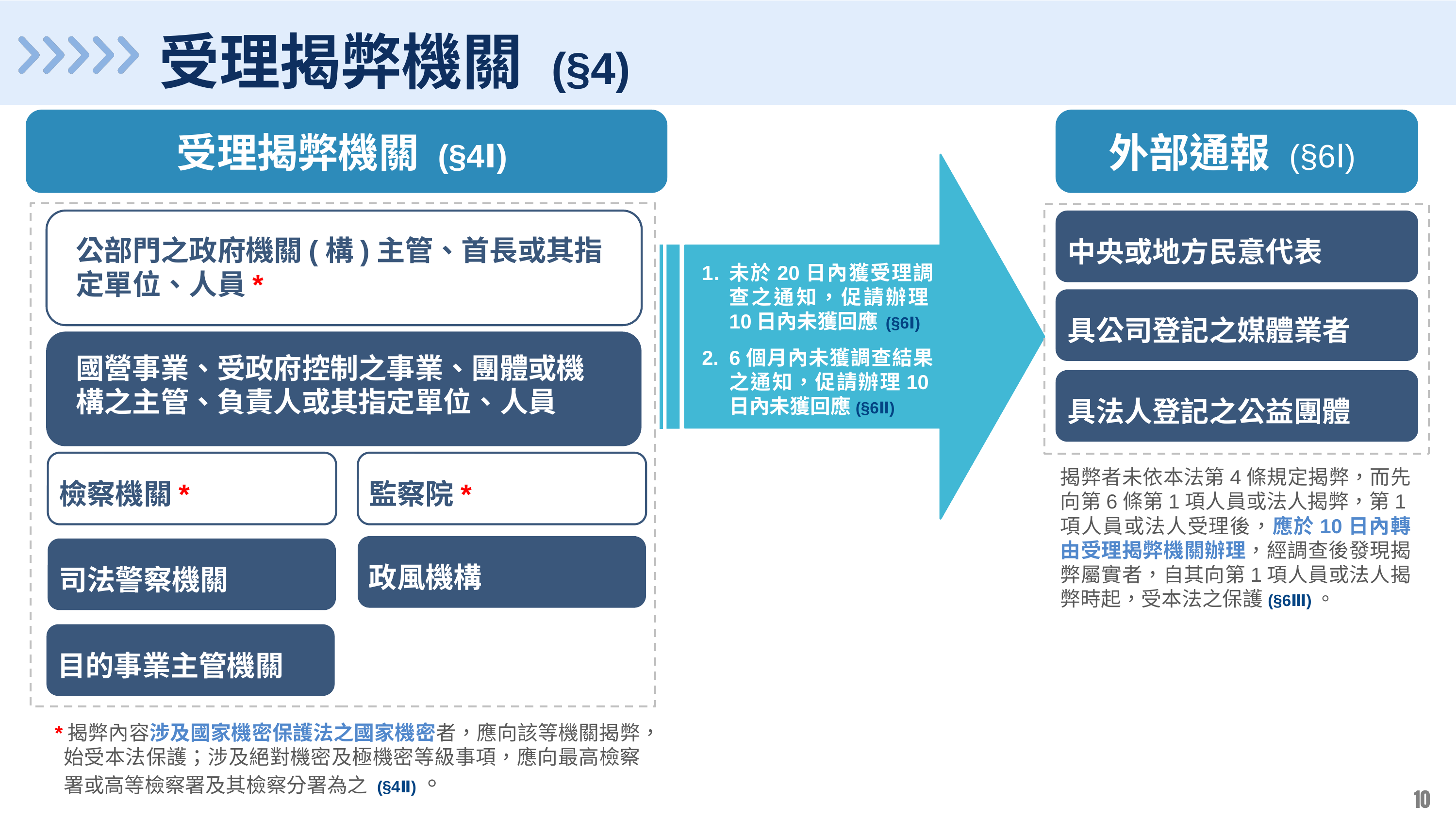

受理揭弊機關 (§4)

受理揭弊機關 (§4Ⅰ)
外部通報 (§6Ⅰ)

中央或地方民意代表

具公司登記之媒體業者

具法人登記之公益團體

未於20日內獲受理調查之通知，促請辦理10日內未獲回應 (§6Ⅰ)
6個月內未獲調查結果之通知，促請辦理10日內未獲回應(§6Ⅱ)

公部門之政府機關(構)主管、首長或其指定單位、人員*

國營事業、受政府控制之事業、團體或機構之主管、負責人或其指定單位、人員

檢察機關*

監察院*
揭弊者未依本法第4條規定揭弊，而先向第6條第1項人員或法人揭弊，第1項人員或法人受理後，應於10日內轉由受理揭弊機關辦理，經調查後發現揭弊屬實者，自其向第1項人員或法人揭弊時起，受本法之保護(§6Ⅲ)。

政風機構

司法警察機關

目的事業主管機關
*揭弊內容涉及國家機密保護法之國家機密者，應向該等機關揭弊，始受本法保護；涉及絕對機密及極機密等級事項，應向最高檢察署或高等檢察署及其檢察分署為之 (§4Ⅱ)。
10